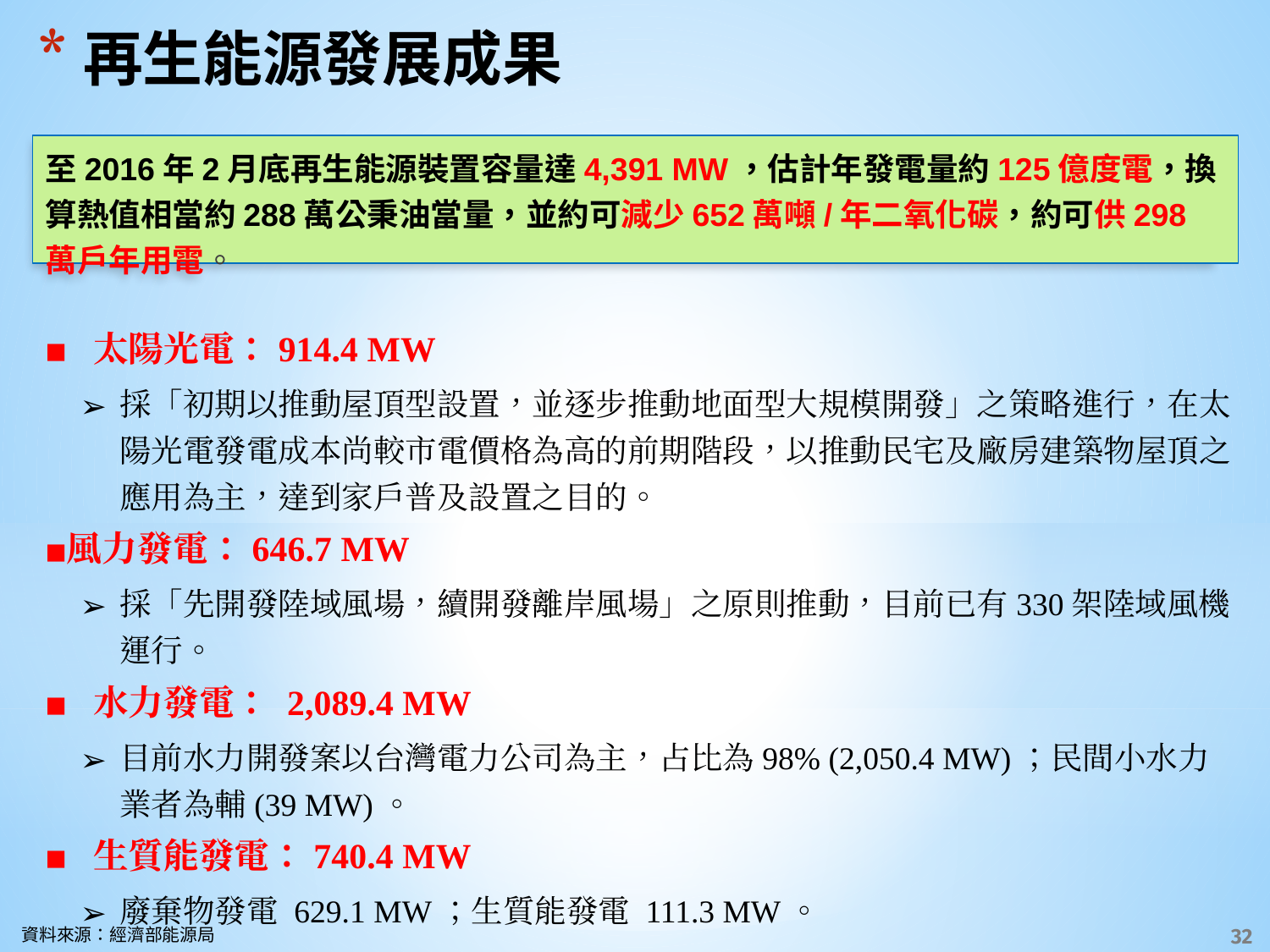

# 再生能源發展成果
至2016年2月底再生能源裝置容量達4,391 MW，估計年發電量約125億度電，換算熱值相當約288萬公秉油當量，並約可減少652萬噸/年二氧化碳，約可供298萬戶年用電。
太陽光電：914.4 MW
採「初期以推動屋頂型設置，並逐步推動地面型大規模開發」之策略進行，在太陽光電發電成本尚較市電價格為高的前期階段，以推動民宅及廠房建築物屋頂之應用為主，達到家戶普及設置之目的。
風力發電：646.7 MW
採「先開發陸域風場，續開發離岸風場」之原則推動，目前已有330架陸域風機運行。
水力發電： 2,089.4 MW
目前水力開發案以台灣電力公司為主，占比為98% (2,050.4 MW)；民間小水力業者為輔(39 MW)。
生質能發電：740.4 MW
廢棄物發電 629.1 MW；生質能發電 111.3 MW。
資料來源：經濟部能源局
32